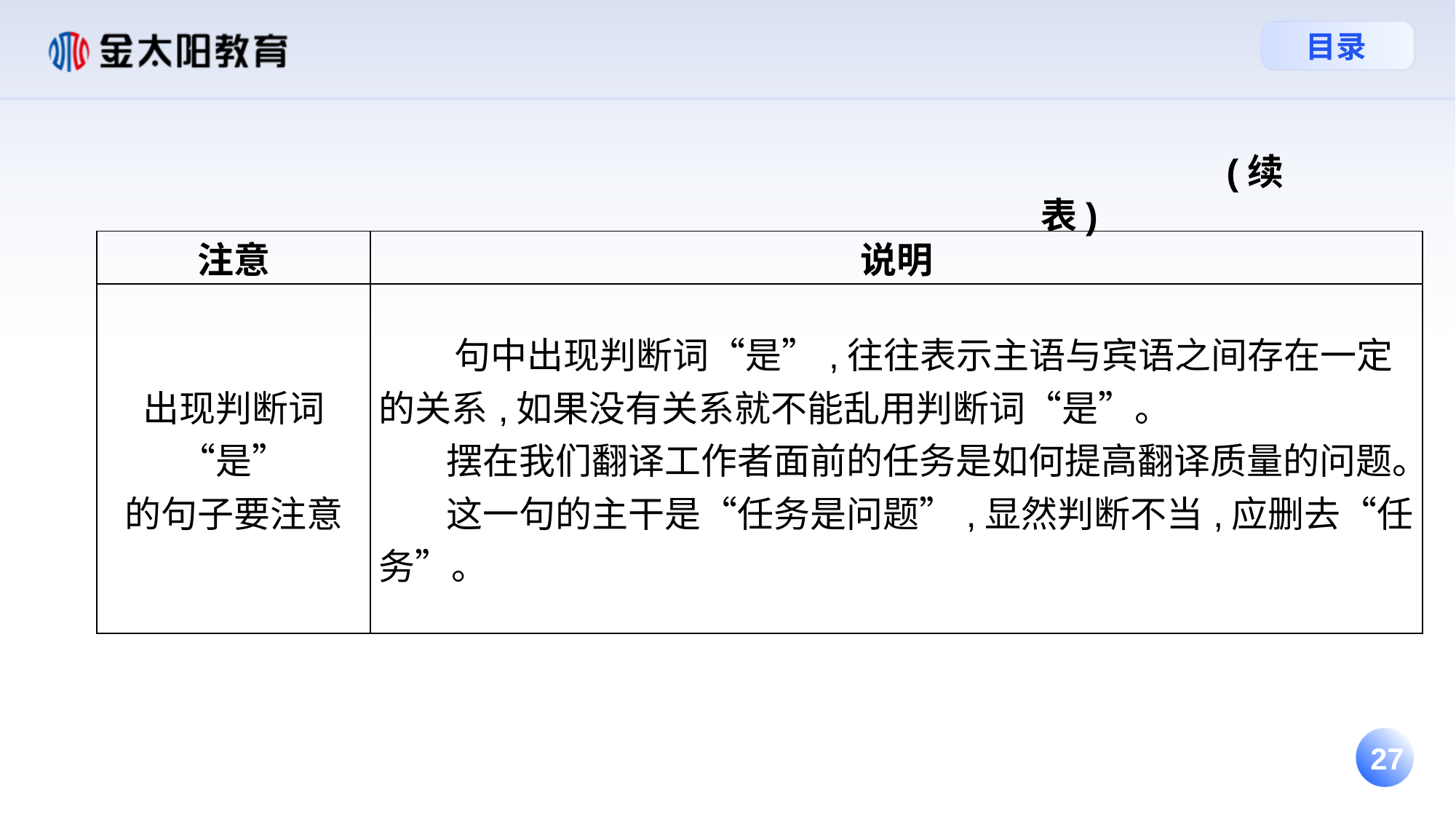

(续表)
| 注意 | 说明 |
| --- | --- |
| 出现判断词“是” 的句子要注意 | 句中出现判断词“是”,往往表示主语与宾语之间存在一定的关系,如果没有关系就不能乱用判断词“是”。 摆在我们翻译工作者面前的任务是如何提高翻译质量的问题。 这一句的主干是“任务是问题”,显然判断不当,应删去“任务”。 |